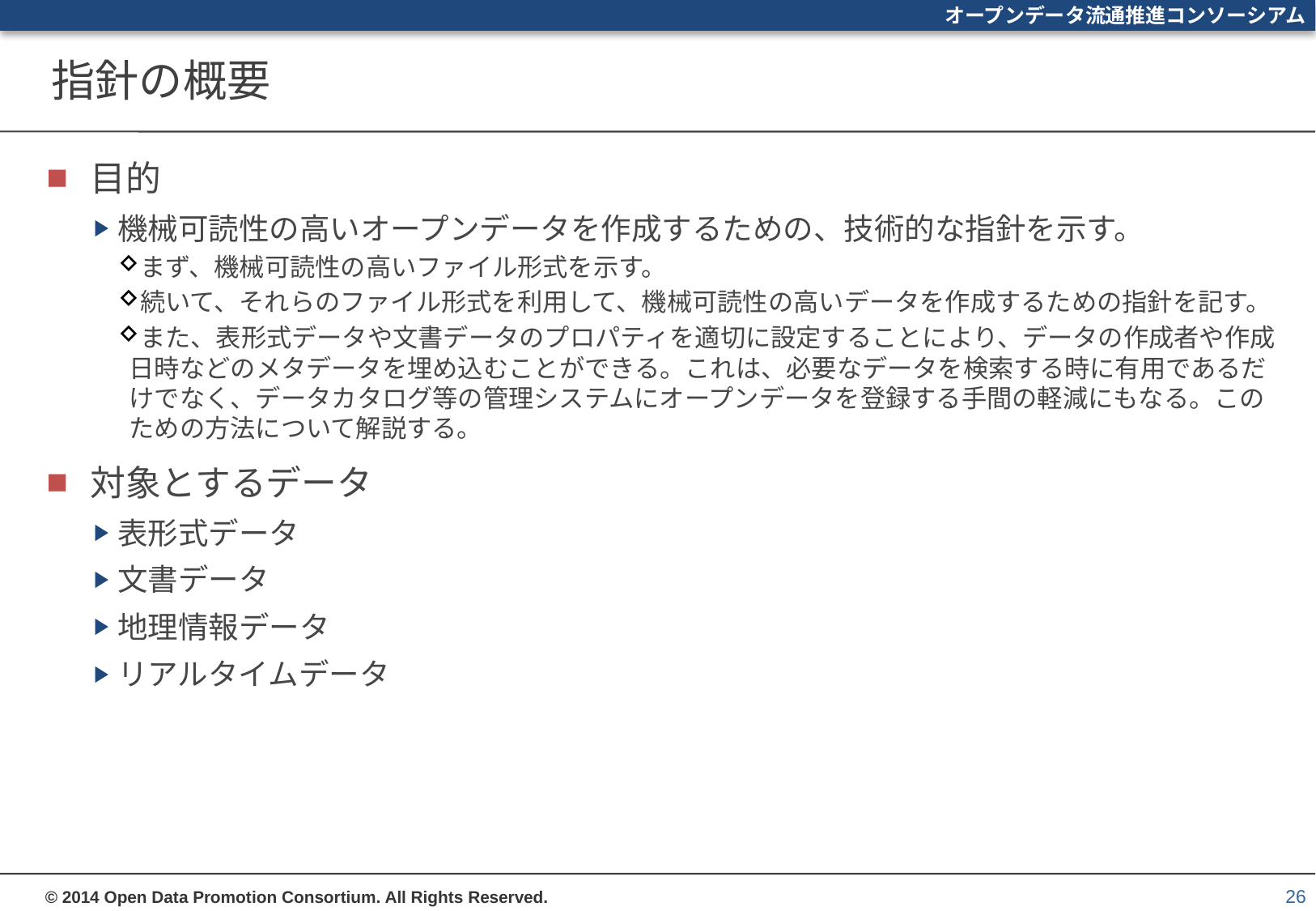

# 指針の概要
目的
機械可読性の高いオープンデータを作成するための、技術的な指針を示す。
まず、機械可読性の高いファイル形式を示す。
続いて、それらのファイル形式を利用して、機械可読性の高いデータを作成するための指針を記す。
また、表形式データや文書データのプロパティを適切に設定することにより、データの作成者や作成日時などのメタデータを埋め込むことができる。これは、必要なデータを検索する時に有用であるだけでなく、データカタログ等の管理システムにオープンデータを登録する手間の軽減にもなる。このための方法について解説する。
対象とするデータ
表形式データ
文書データ
地理情報データ
リアルタイムデータ
26